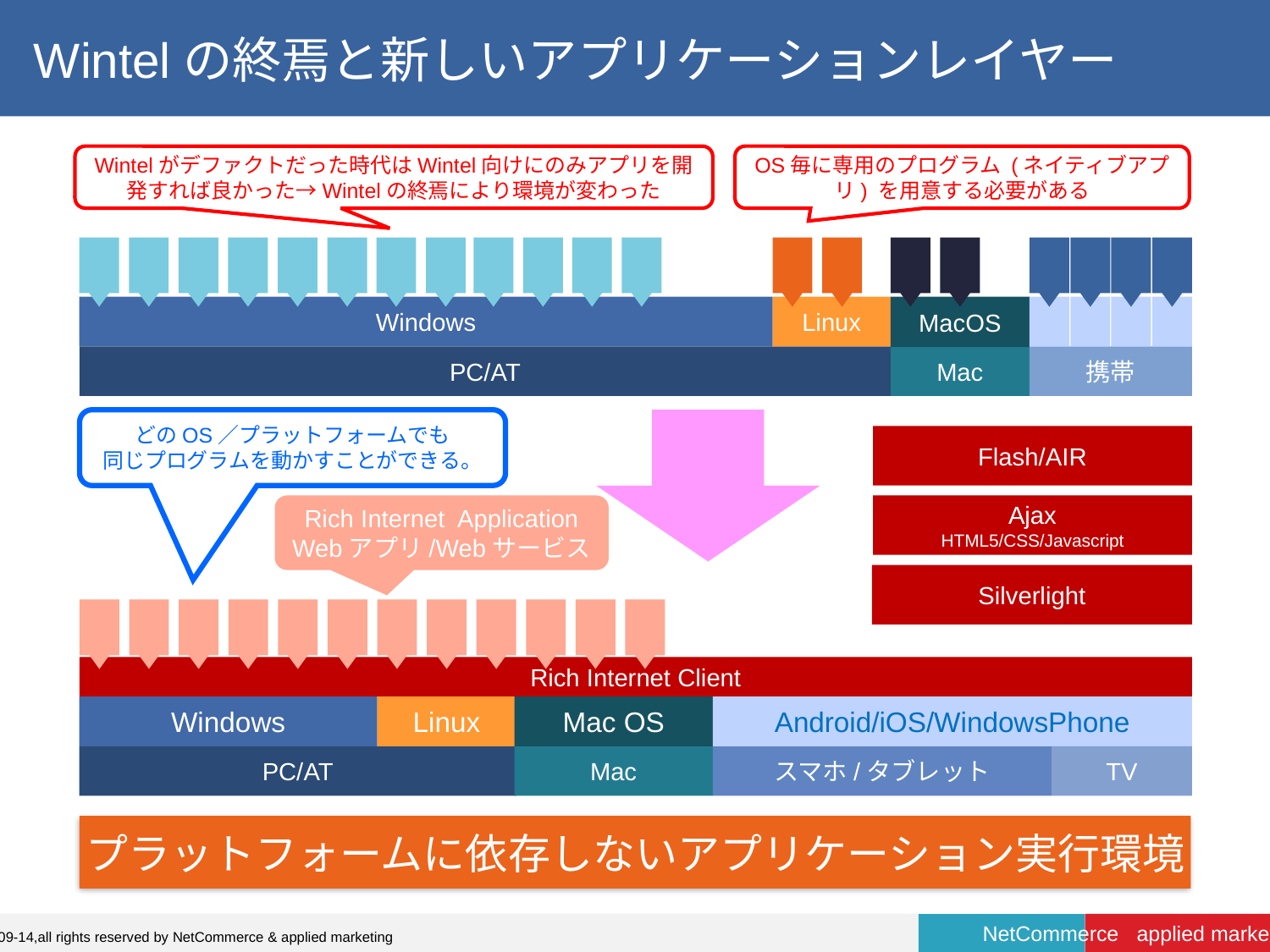

# Wintelの終焉と新しいアプリケーションレイヤー
Wintelがデファクトだった時代はWintel向けにのみアプリを開発すれば良かった→Wintelの終焉により環境が変わった
OS毎に専用のプログラム (ネイティブアプリ) を用意する必要がある

Windows
Linux
MacOS

PC/AT
Mac
携帯

どのOS／プラットフォームでも
同じプログラムを動かすことができる。
Flash/AIR
Rich Internet  Application
Webアプリ/Webサービス
Ajax
HTML5/CSS/Javascript
Silverlight

Rich Internet Client
Windows
Linux
Mac OS
Android/iOS/WindowsPhone
PC/AT
Mac
スマホ/タブレット
TV
プラットフォームに依存しないアプリケーション実行環境